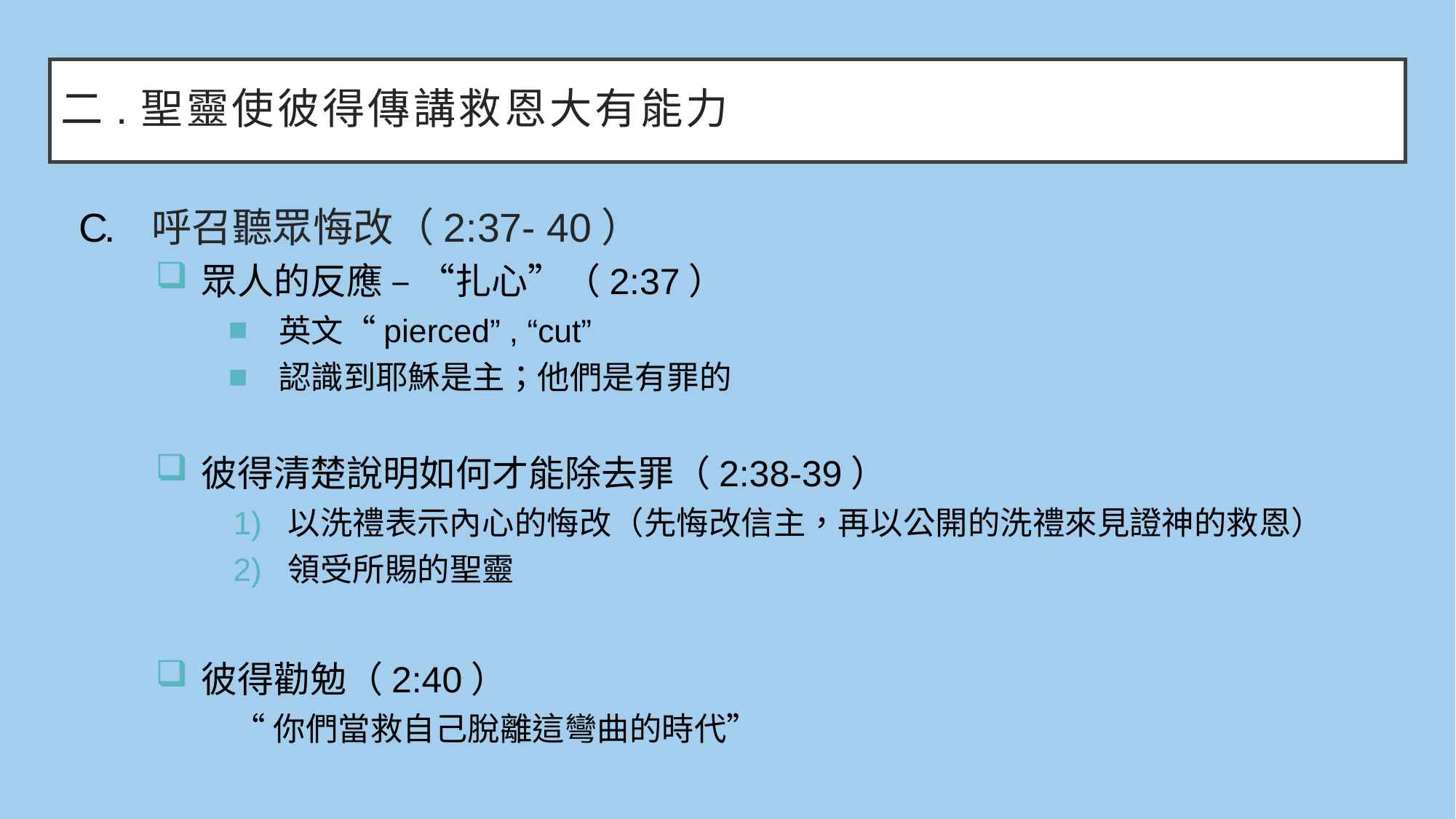

# 二.聖靈使彼得傳講救恩大有能力
呼召聽眾悔改（2:37- 40）
眾人的反應 – “扎心”（2:37）
英文“pierced” , “cut”
認識到耶穌是主；他們是有罪的

彼得清楚說明如何才能除去罪（2:38-39）
以洗禮表示內心的悔改（先悔改信主，再以公開的洗禮來見證神的救恩）
領受所賜的聖靈

彼得勸勉（2:40）
“你們當救自己脫離這彎曲的時代”